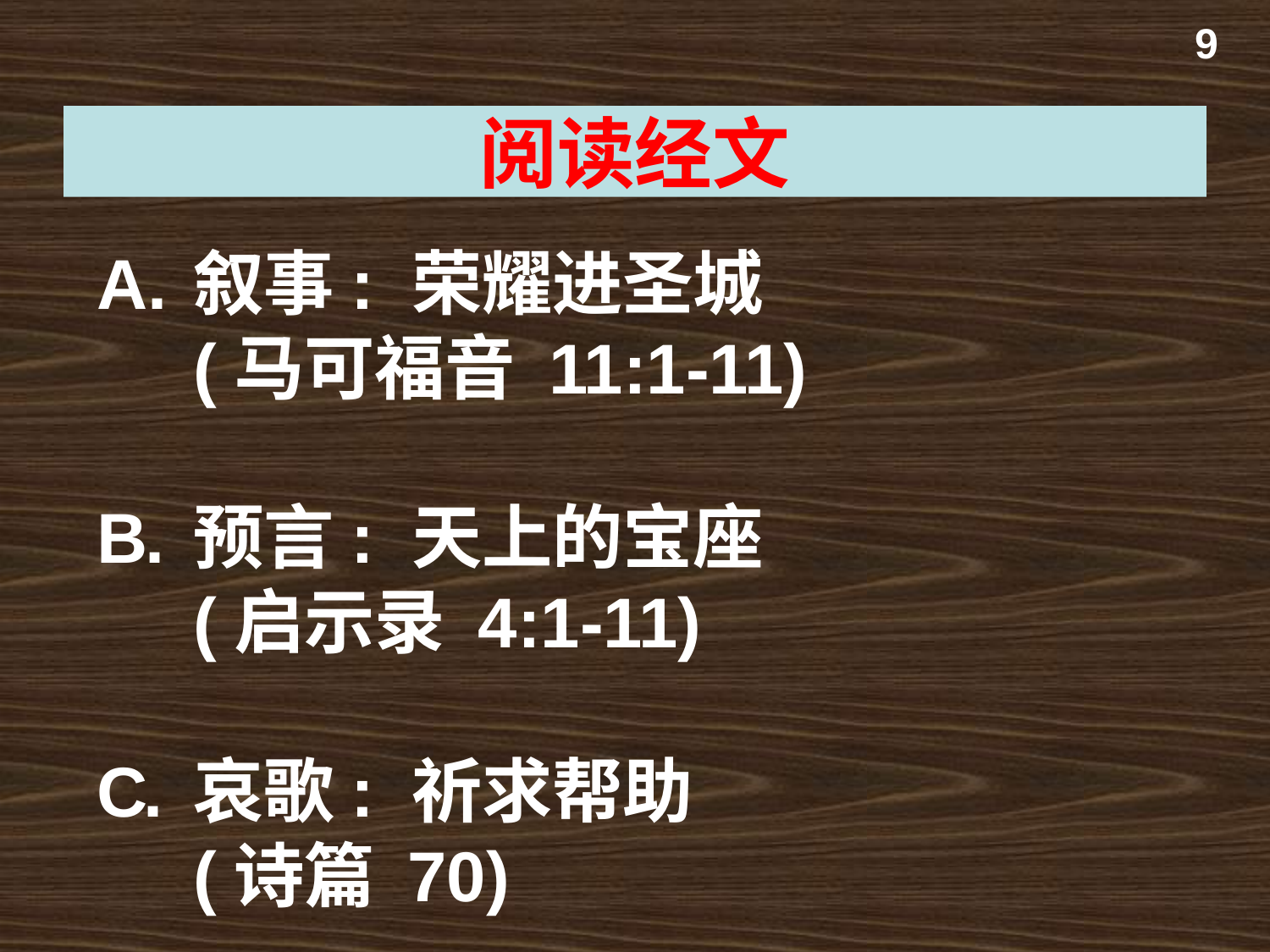

9
阅读经文
A.	叙事: 荣耀进圣城
(马可福音 11:1-11)

预言: 天上的宝座
(启示录 4:1-11)

哀歌: 祈求帮助
(诗篇 70)